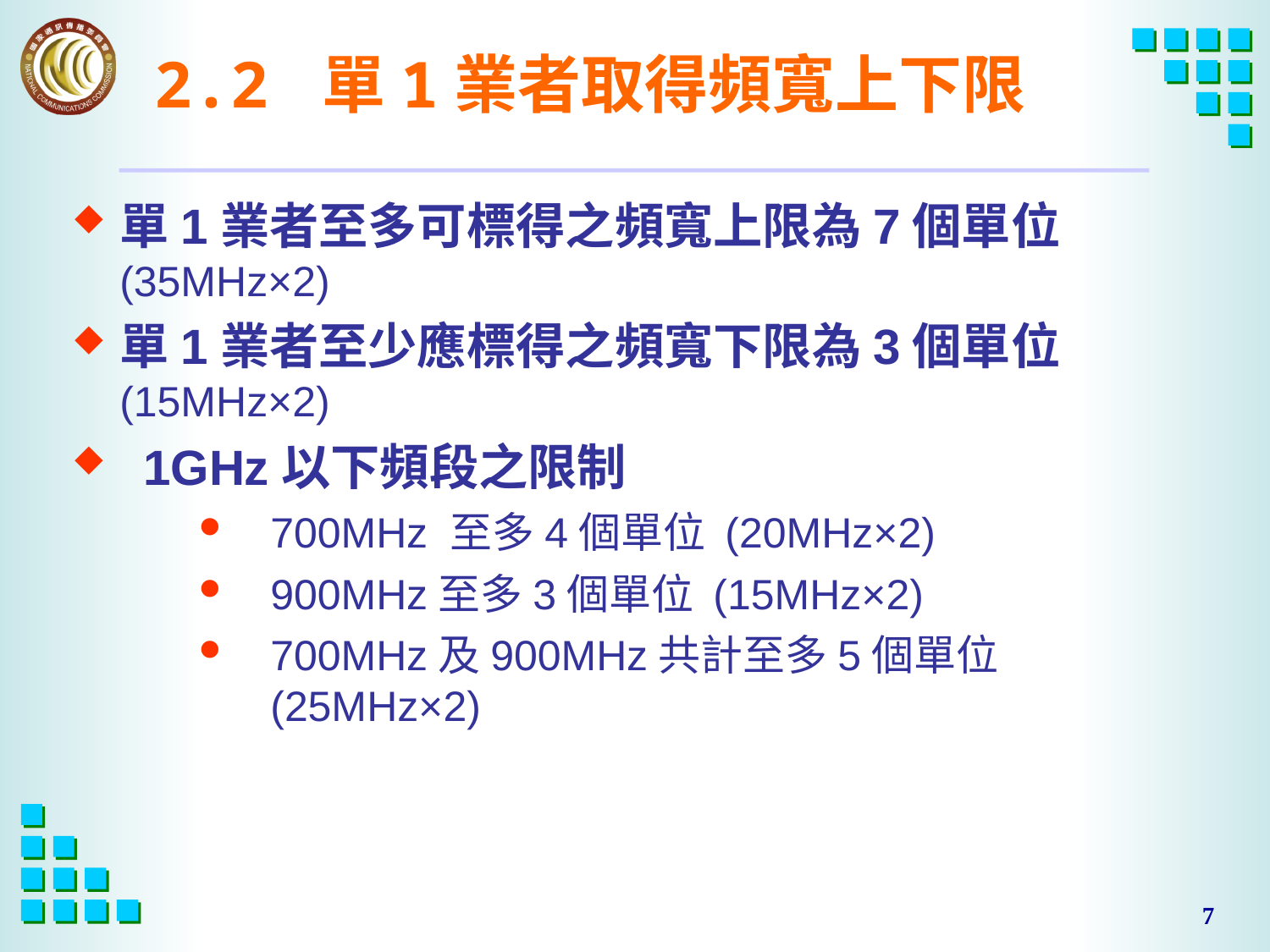

# 2.2 單1業者取得頻寬上下限
單1業者至多可標得之頻寬上限為7個單位(35MHz×2)
單1業者至少應標得之頻寬下限為3個單位(15MHz×2)
1GHz以下頻段之限制
700MHz 至多4個單位 (20MHz×2)
900MHz至多3個單位 (15MHz×2)
700MHz及900MHz共計至多5個單位 (25MHz×2)